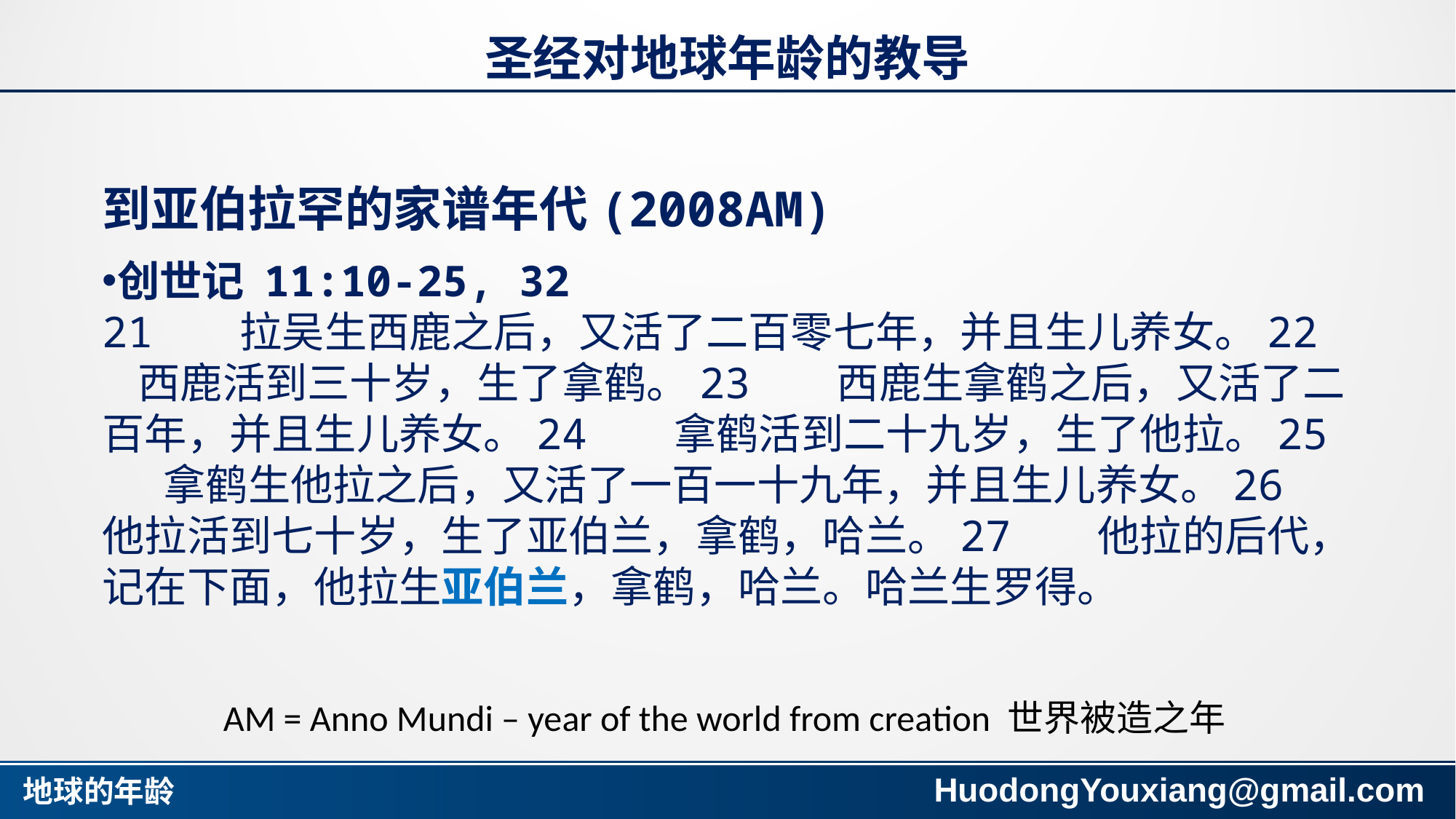

# 圣经对地球年龄的教导
到亚伯拉罕的家谱年代(2008AM)
创世记 11:10-25, 32
21   拉吴生西鹿之后，又活了二百零七年，并且生儿养女。22   西鹿活到三十岁，生了拿鹤。23   西鹿生拿鹤之后，又活了二百年，并且生儿养女。24   拿鹤活到二十九岁，生了他拉。25   拿鹤生他拉之后，又活了一百一十九年，并且生儿养女。26   他拉活到七十岁，生了亚伯兰，拿鹤，哈兰。27   他拉的后代，记在下面，他拉生亚伯兰，拿鹤，哈兰。哈兰生罗得。
AM = Anno Mundi – year of the world from creation 世界被造之年